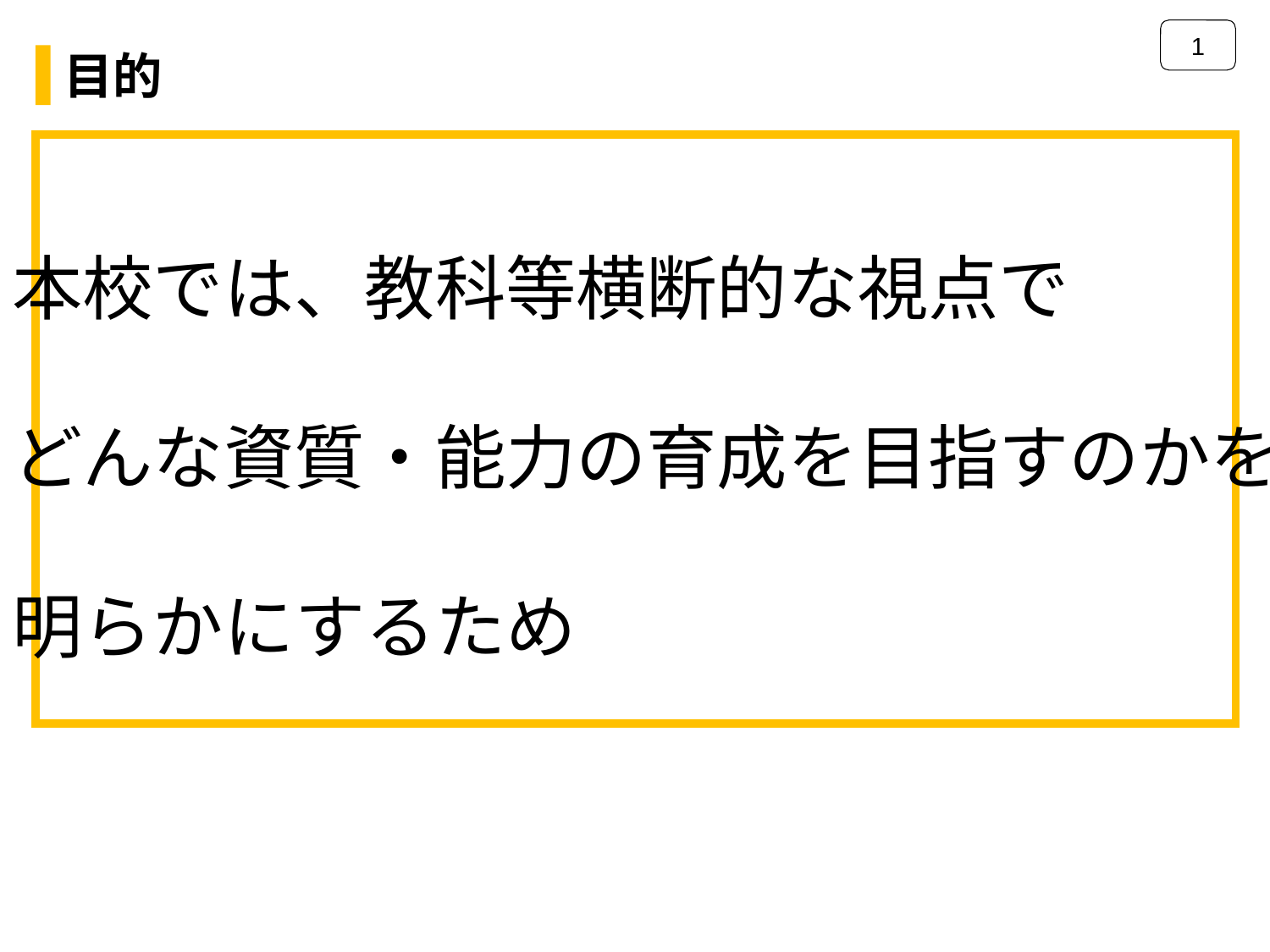

1
目的

本校では、教科等横断的な視点で
どんな資質・能力の育成を目指すのかを
明らかにするため